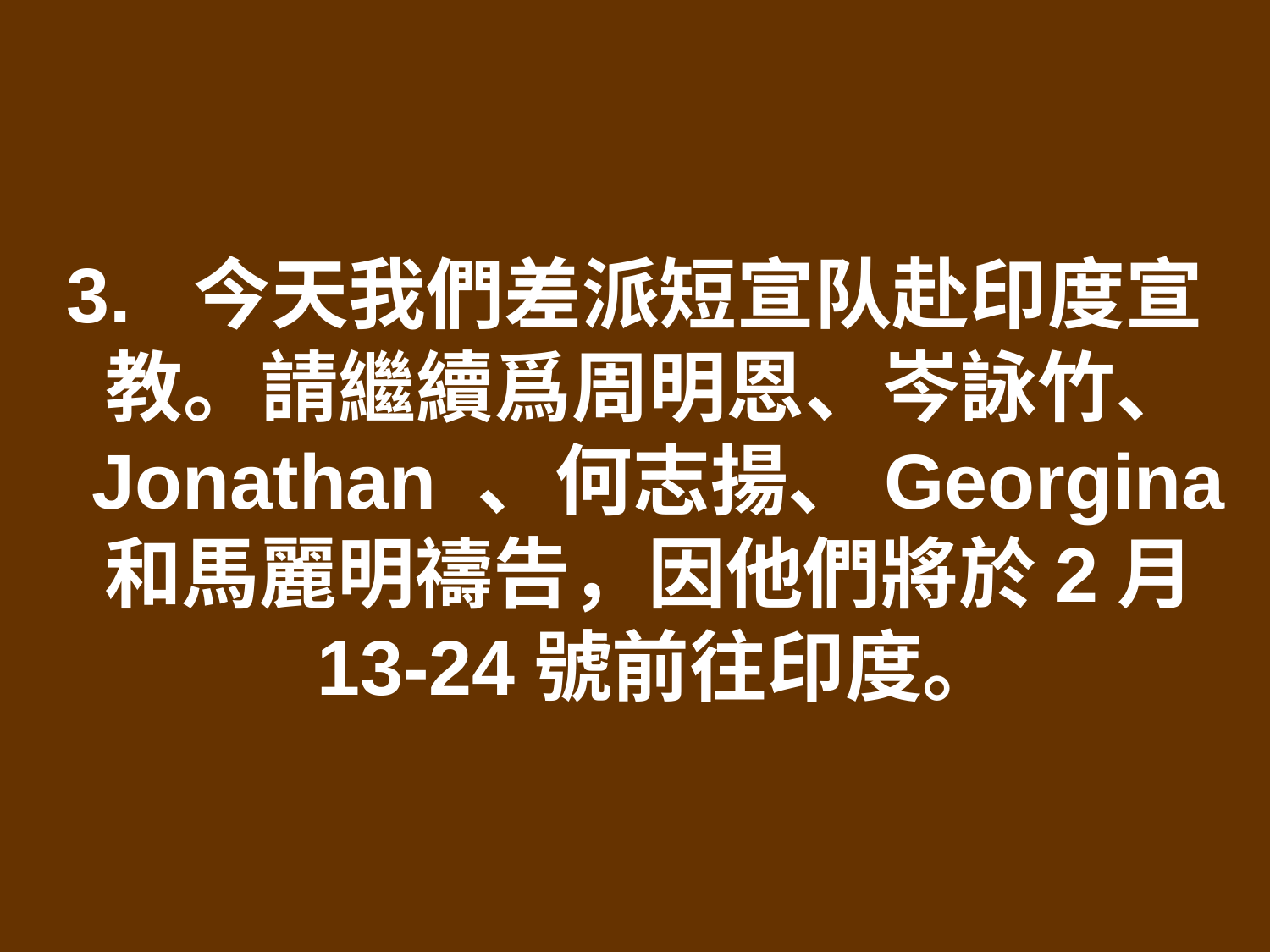

3.  今天我們差派短宣队赴印度宣教。請繼續爲周明恩、岑詠竹、Jonathan 、何志揚、Georgina 和馬麗明禱告，因他們將於2月13-24號前往印度。